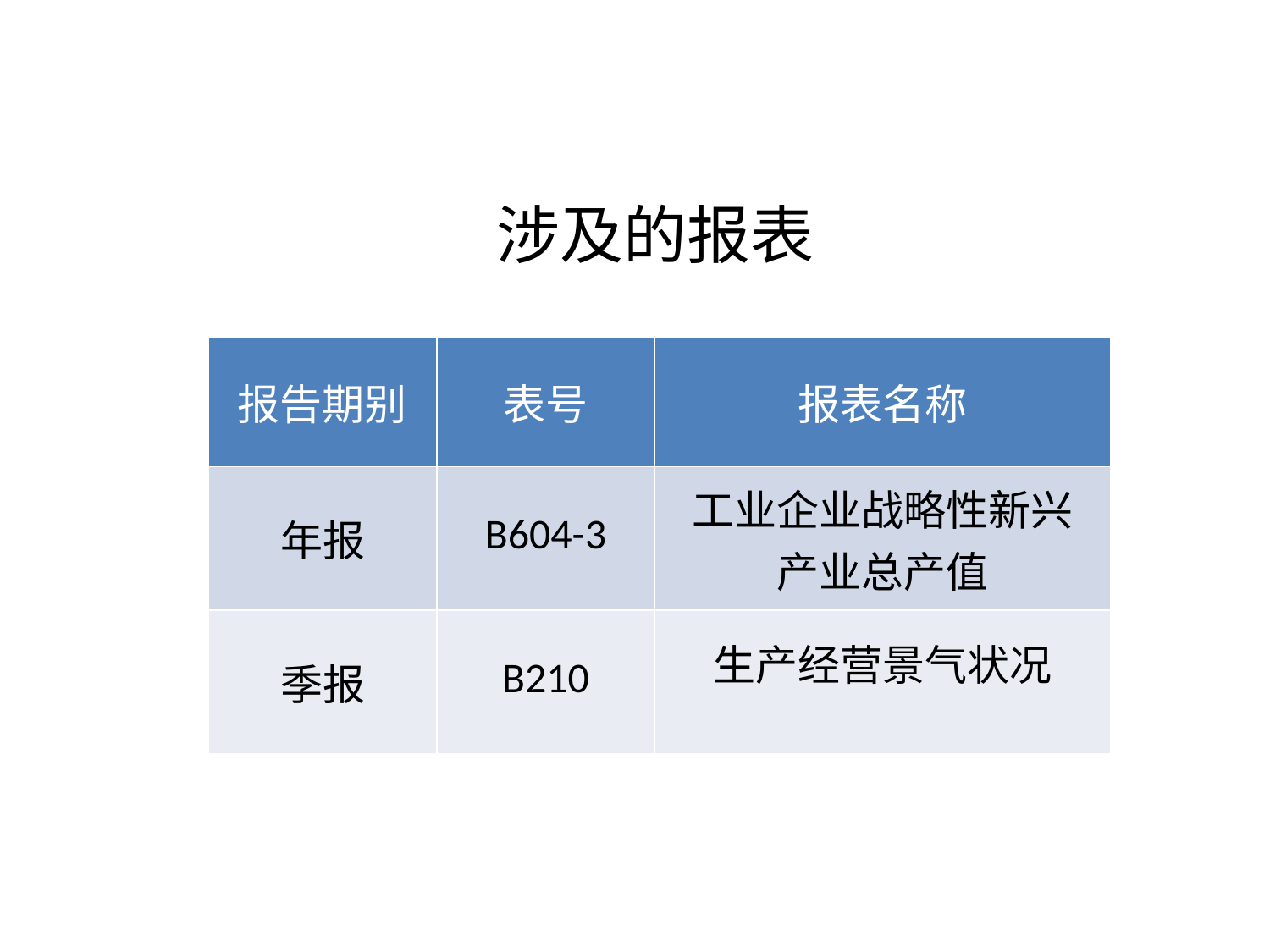

涉及的报表
| 报告期别 | 表号 | 报表名称 |
| --- | --- | --- |
| 年报 | B604-3 | 工业企业战略性新兴 产业总产值 |
| 季报 | B210 | 生产经营景气状况 |